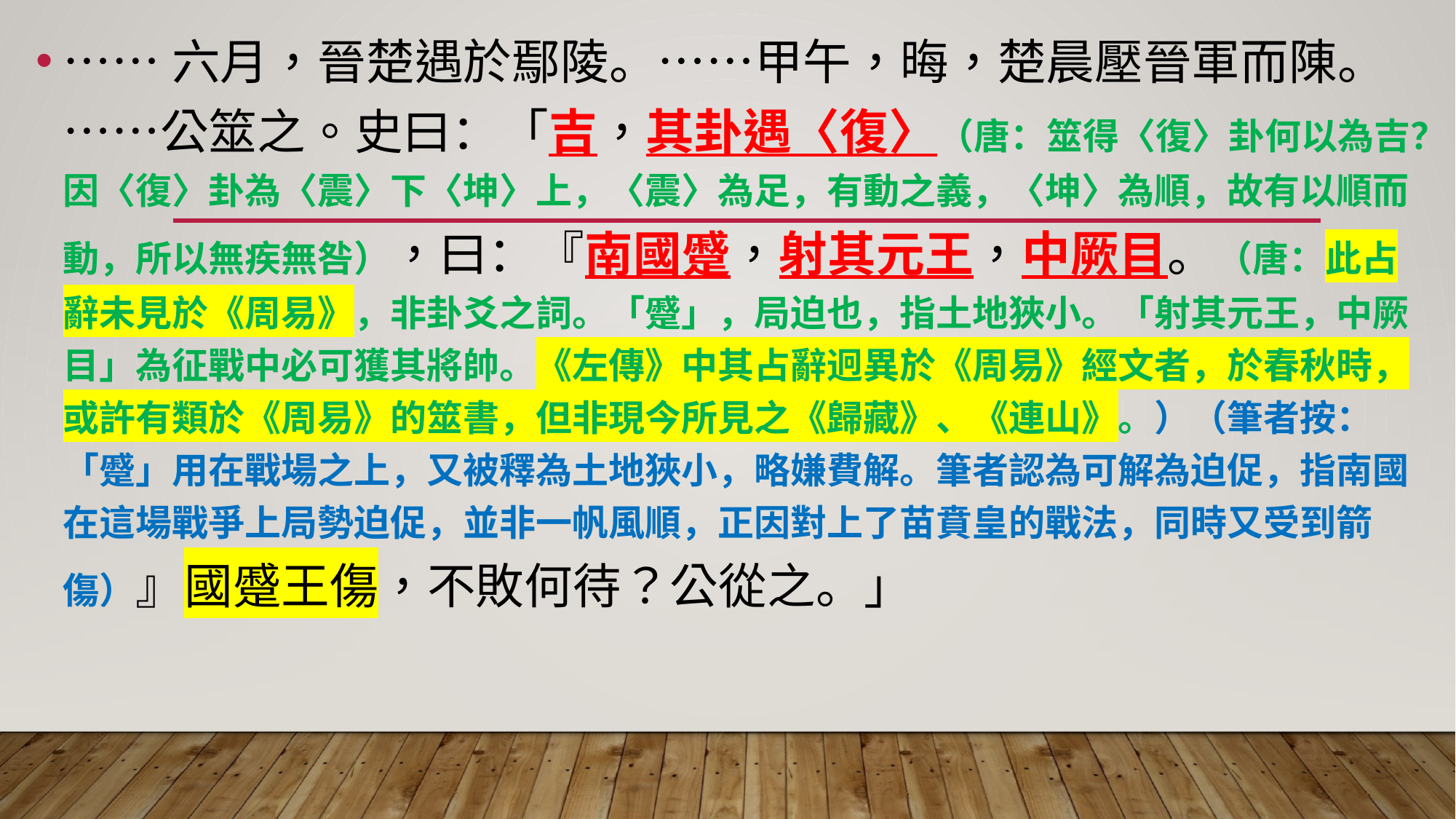

……六月，晉楚遇於鄢陵。……甲午，晦，楚晨壓晉軍而陳。……公筮之。史曰：「吉，其卦遇〈復〉（唐：筮得〈復〉卦何以為吉？因〈復〉卦為〈震〉下〈坤〉上，〈震〉為足，有動之義，〈坤〉為順，故有以順而動，所以無疾無咎），曰：『南國蹙，射其元王，中厥目。（唐：此占辭未見於《周易》，非卦爻之詞。「蹙」，局迫也，指土地狹小。「射其元王，中厥目」為征戰中必可獲其將帥。《左傳》中其占辭迥異於《周易》經文者，於春秋時，或許有類於《周易》的筮書，但非現今所見之《歸藏》、《連山》。）（筆者按：「蹙」用在戰場之上，又被釋為土地狹小，略嫌費解。筆者認為可解為迫促，指南國在這場戰爭上局勢迫促，並非一帆風順，正因對上了苗賁皇的戰法，同時又受到箭傷）』國蹙王傷，不敗何待？公從之。」